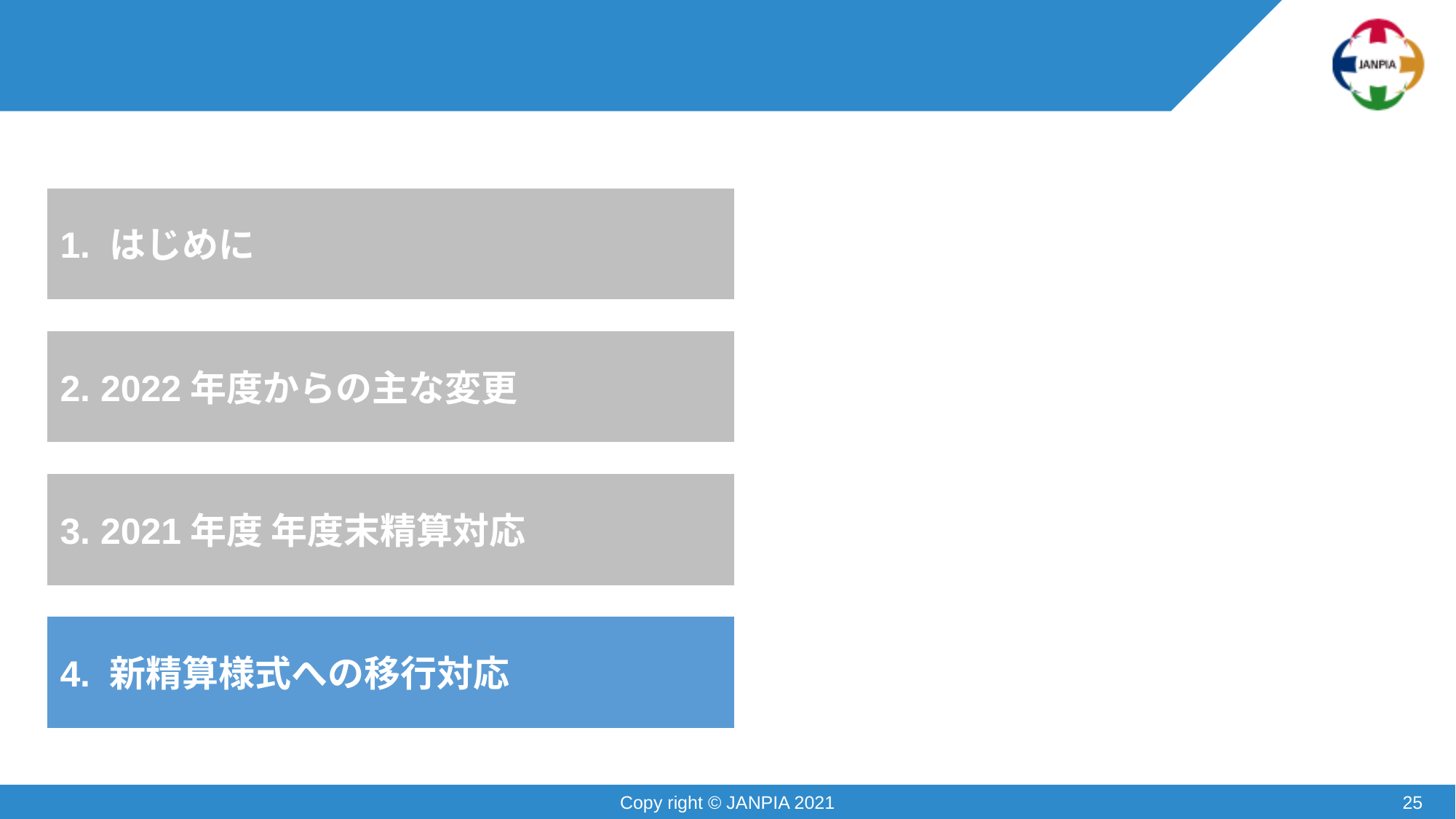

#
1. はじめに
2. 2022年度からの主な変更
3. 2021年度 年度末精算対応
4. 新精算様式への移行対応
Copy right © JANPIA 2021
25